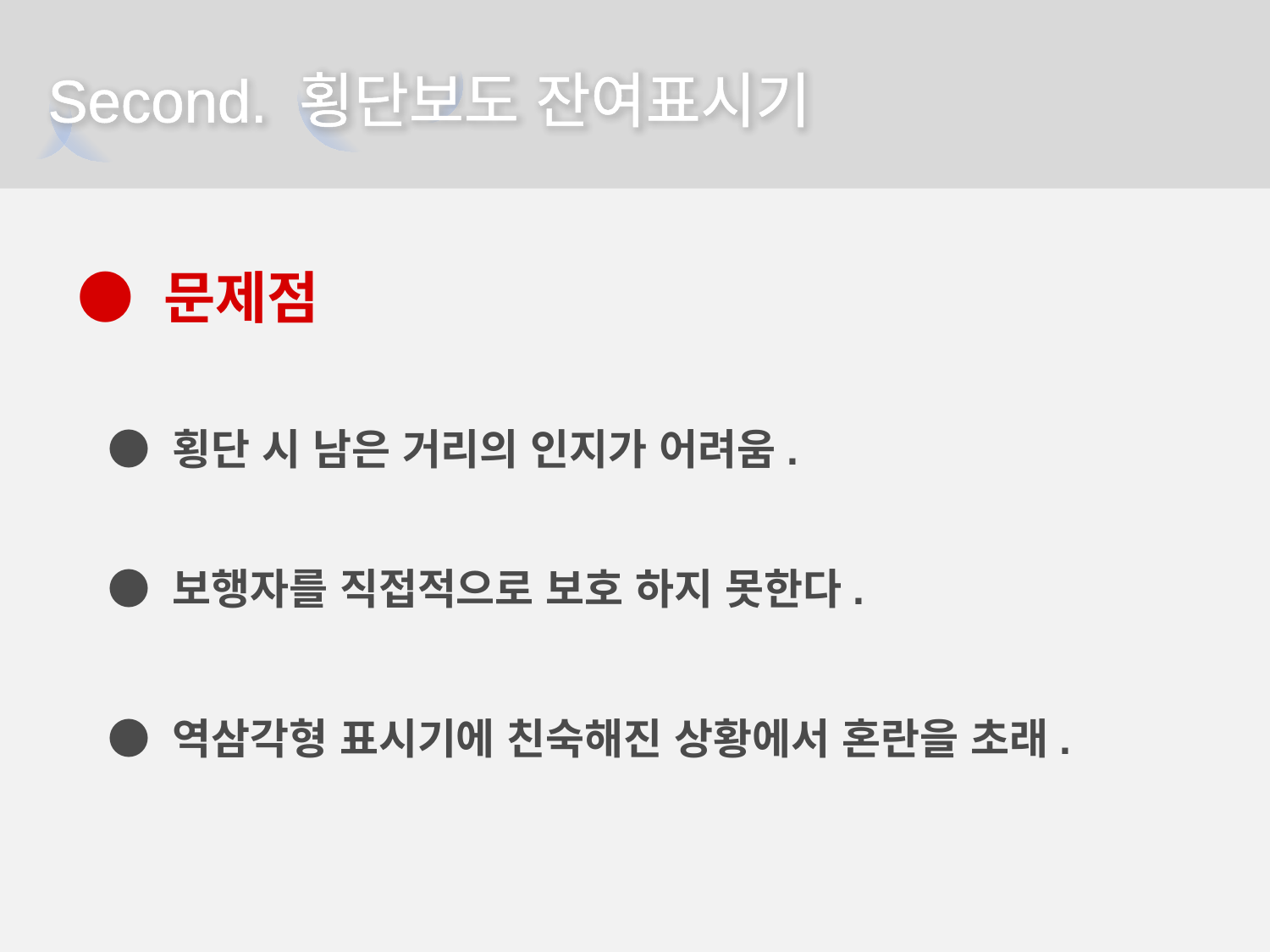

Second. 횡단보도 잔여표시기
● 문제점
● 횡단 시 남은 거리의 인지가 어려움.
● 보행자를 직접적으로 보호 하지 못한다.
● 역삼각형 표시기에 친숙해진 상황에서 혼란을 초래.